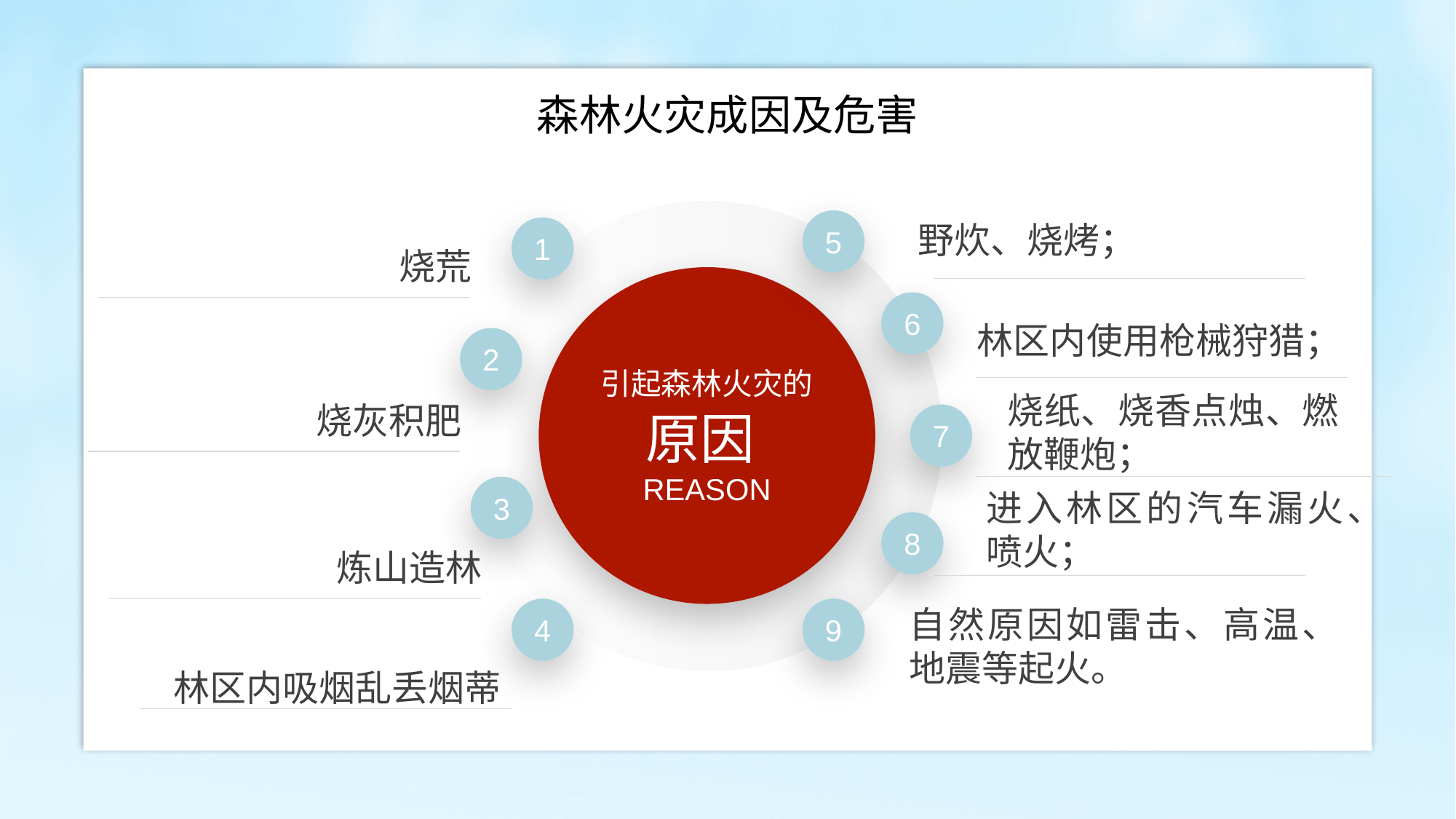

森林火灾成因及危害

引起森林火灾的
原因REASON
5
野炊、烧烤；
1
烧荒
6
林区内使用枪械狩猎；
2
烧纸、烧香点烛、燃放鞭炮；
烧灰积肥
7
3
进入林区的汽车漏火、喷火；
8
炼山造林
4
9
自然原因如雷击、高温、地震等起火。
林区内吸烟乱丢烟蒂